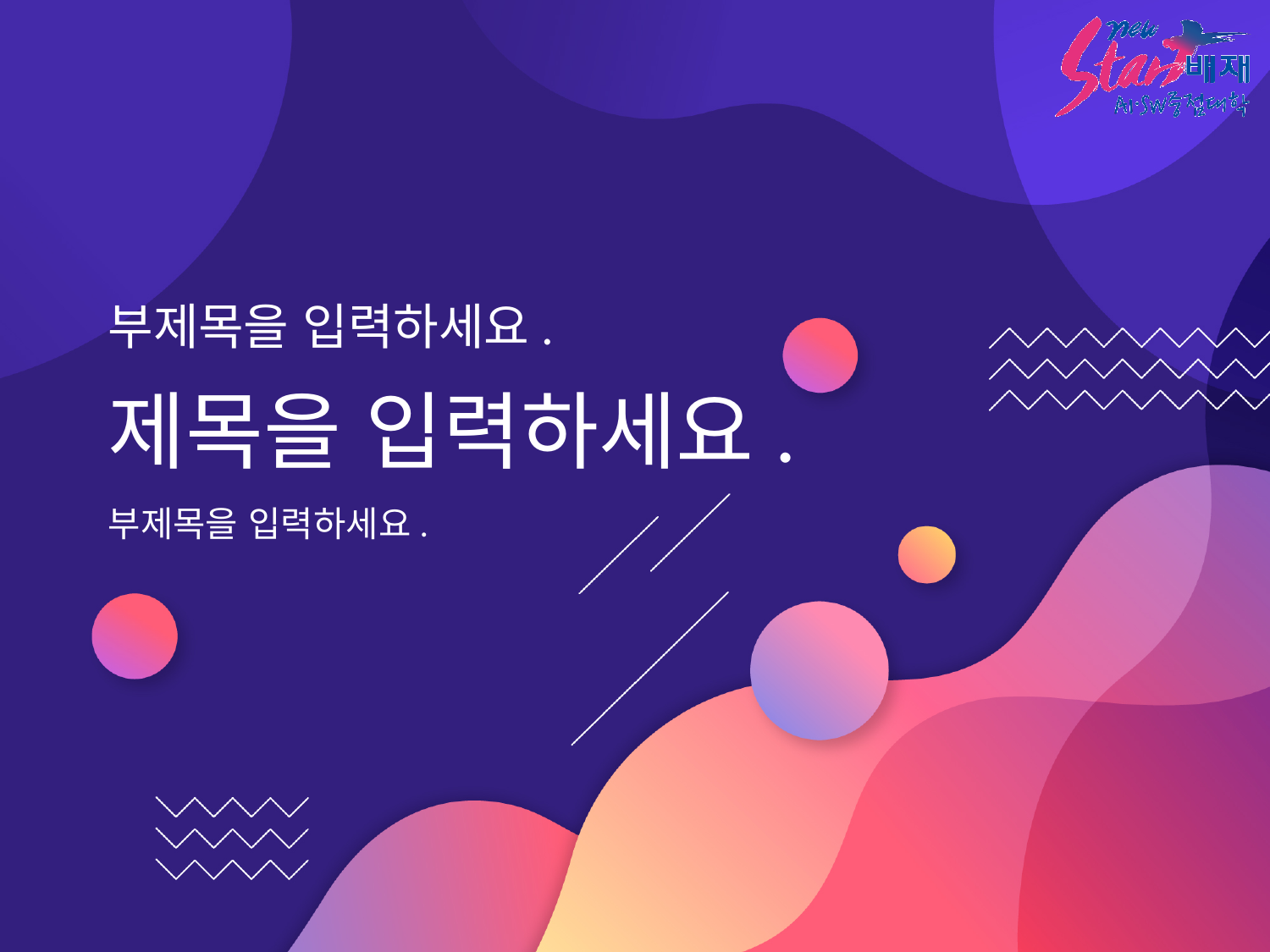

부제목을 입력하세요.
# 제목을 입력하세요.
부제목을 입력하세요.